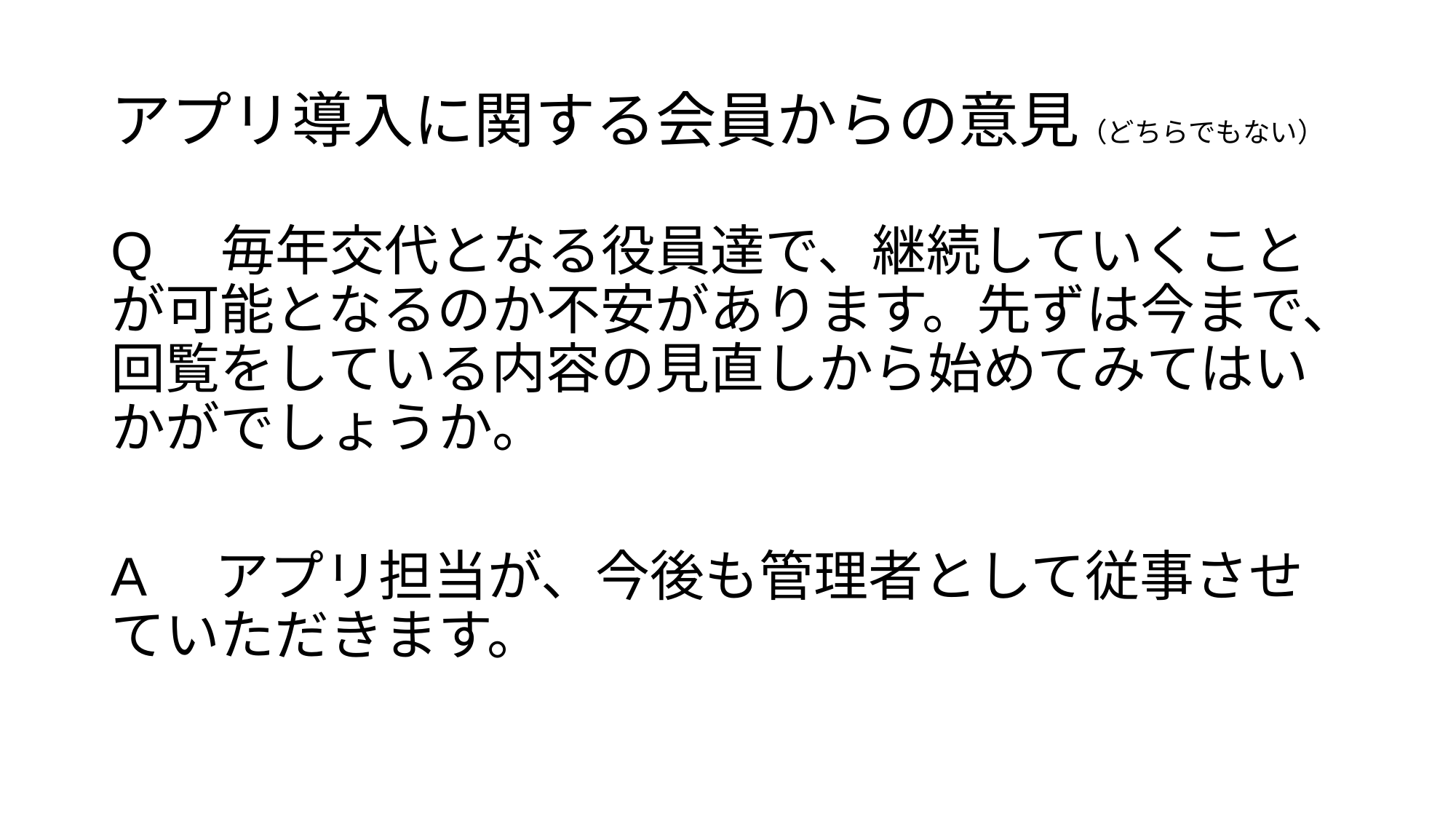

# アプリ導入に関する会員からの意見（どちらでもない）
Q　毎年交代となる役員達で、継続していくことが可能となるのか不安があります。先ずは今まで、回覧をしている内容の見直しから始めてみてはいかがでしょうか。

A　アプリ担当が、今後も管理者として従事させていただきます。